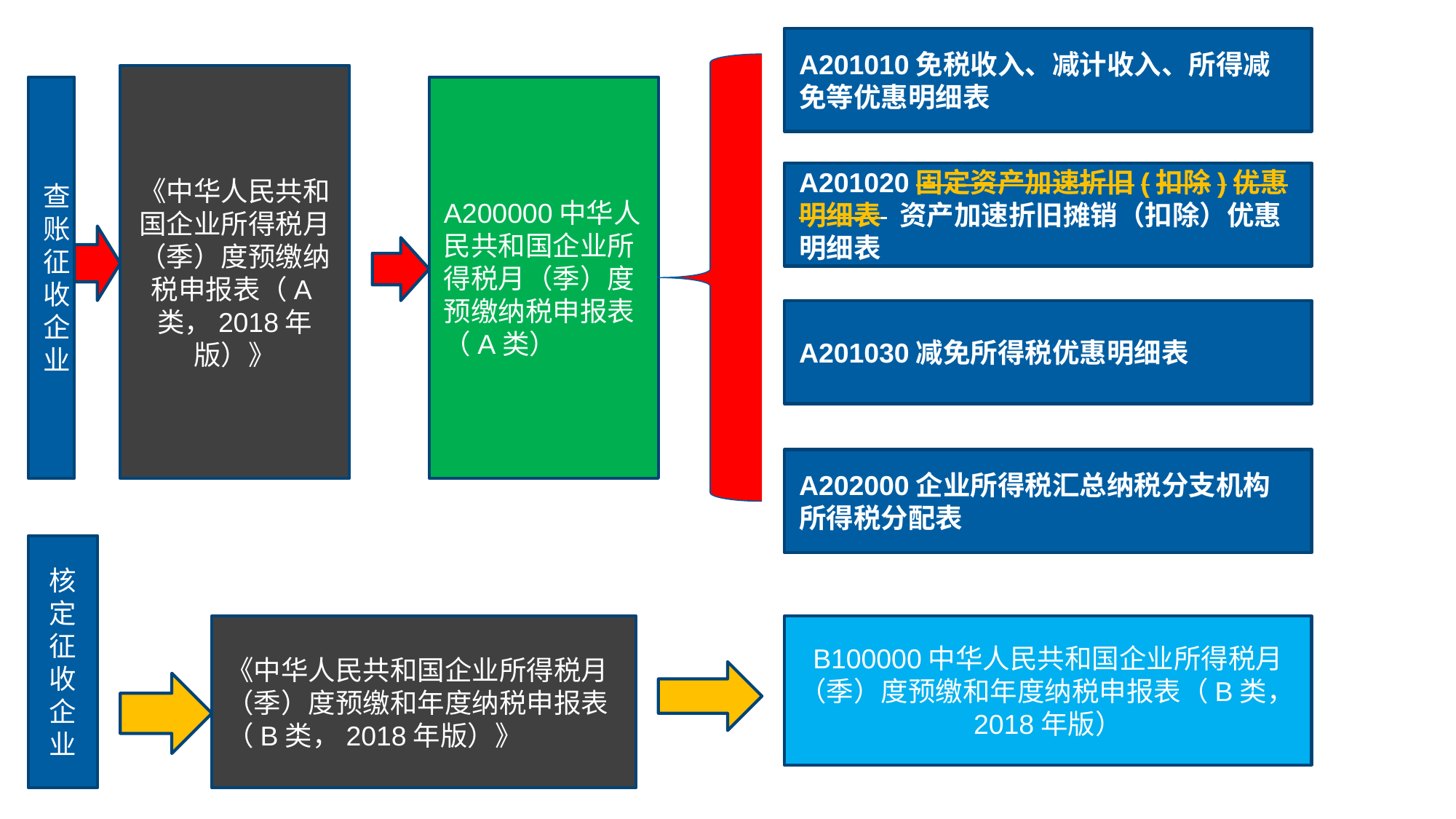

A201010免税收入、减计收入、所得减免等优惠明细表

《中华人民共和国企业所得税月（季）度预缴纳税申报表（A类，2018年版）》
查账征收企业
A200000中华人民共和国企业所得税月（季）度预缴纳税申报表（A类）
A201020固定资产加速折旧(扣除)优惠明细表   资产加速折旧摊销（扣除）优惠明细表

A201030减免所得税优惠明细表
A202000企业所得税汇总纳税分支机构所得税分配表
核定征收企业
《中华人民共和国企业所得税月（季）度预缴和年度纳税申报表（B类，2018年版）》
B100000中华人民共和国企业所得税月（季）度预缴和年度纳税申报表（B类，2018年版）